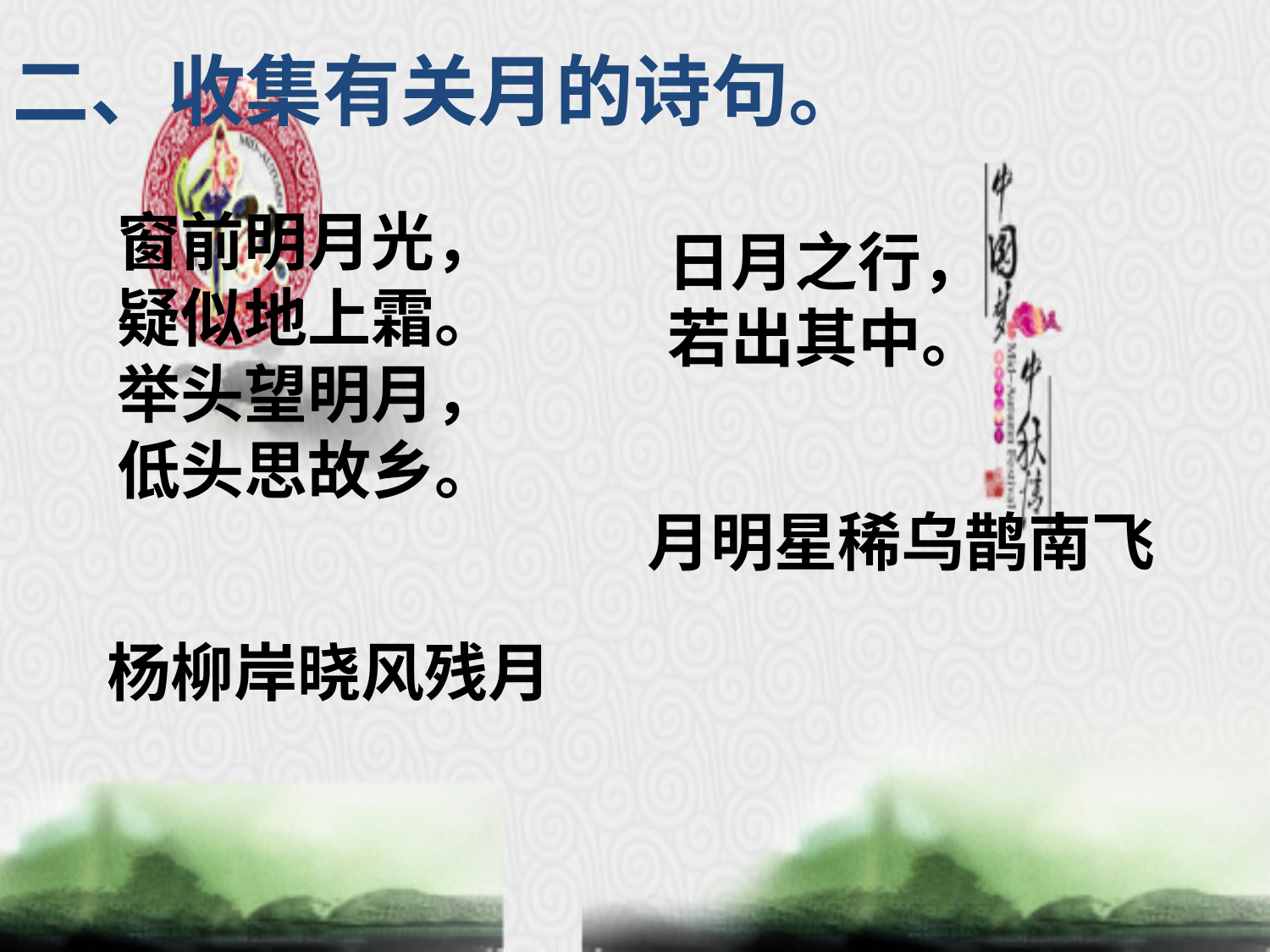

二、收集有关月的诗句。
窗前明月光，疑似地上霜。举头望明月，
低头思故乡。
日月之行，
若出其中。
月明星稀乌鹊南飞
杨柳岸晓风残月